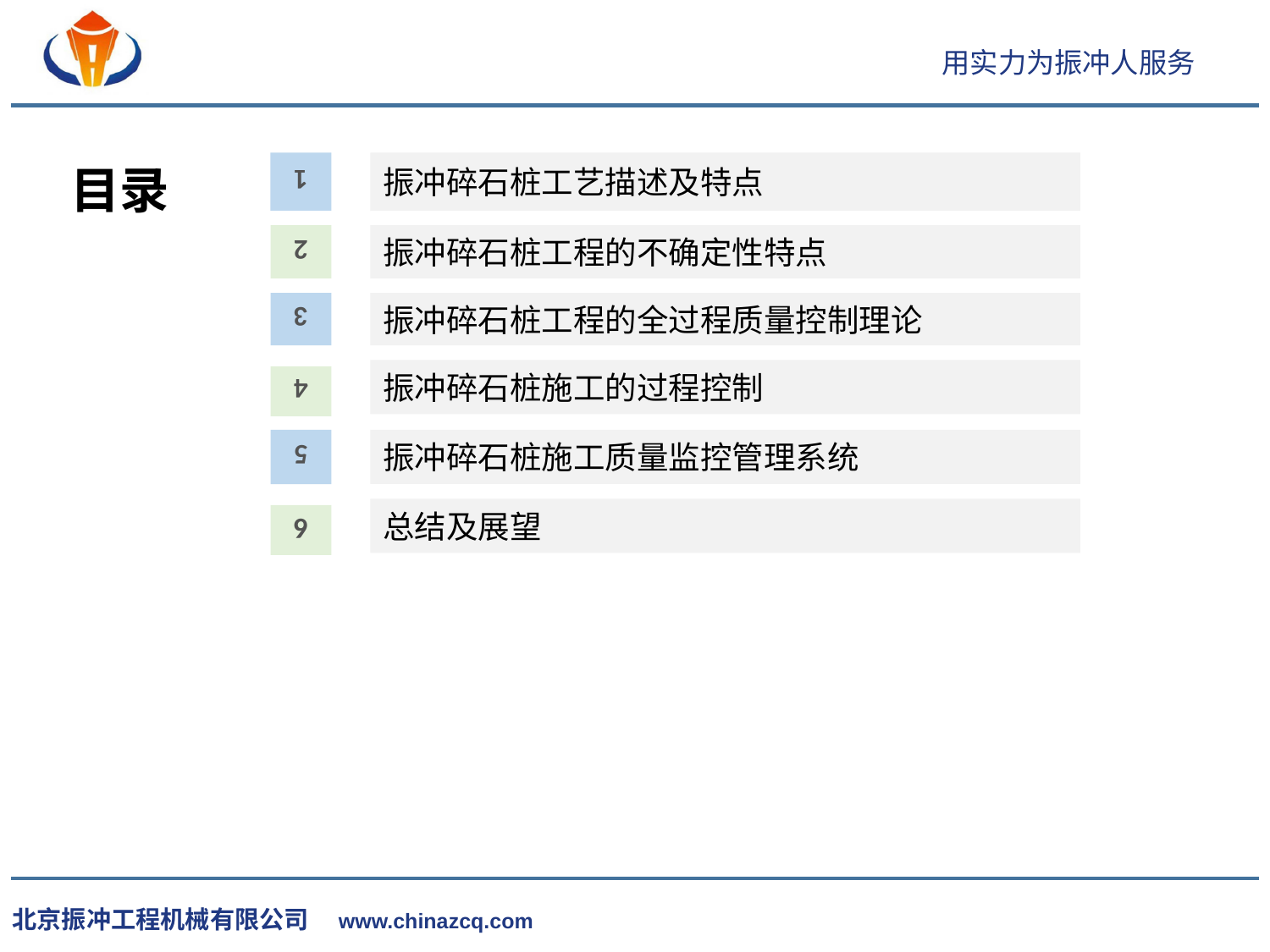

1
目录
振冲碎石桩工艺描述及特点
2
振冲碎石桩工程的不确定性特点
3
振冲碎石桩工程的全过程质量控制理论
振冲碎石桩施工的过程控制
4
5
振冲碎石桩施工质量监控管理系统
总结及展望
6